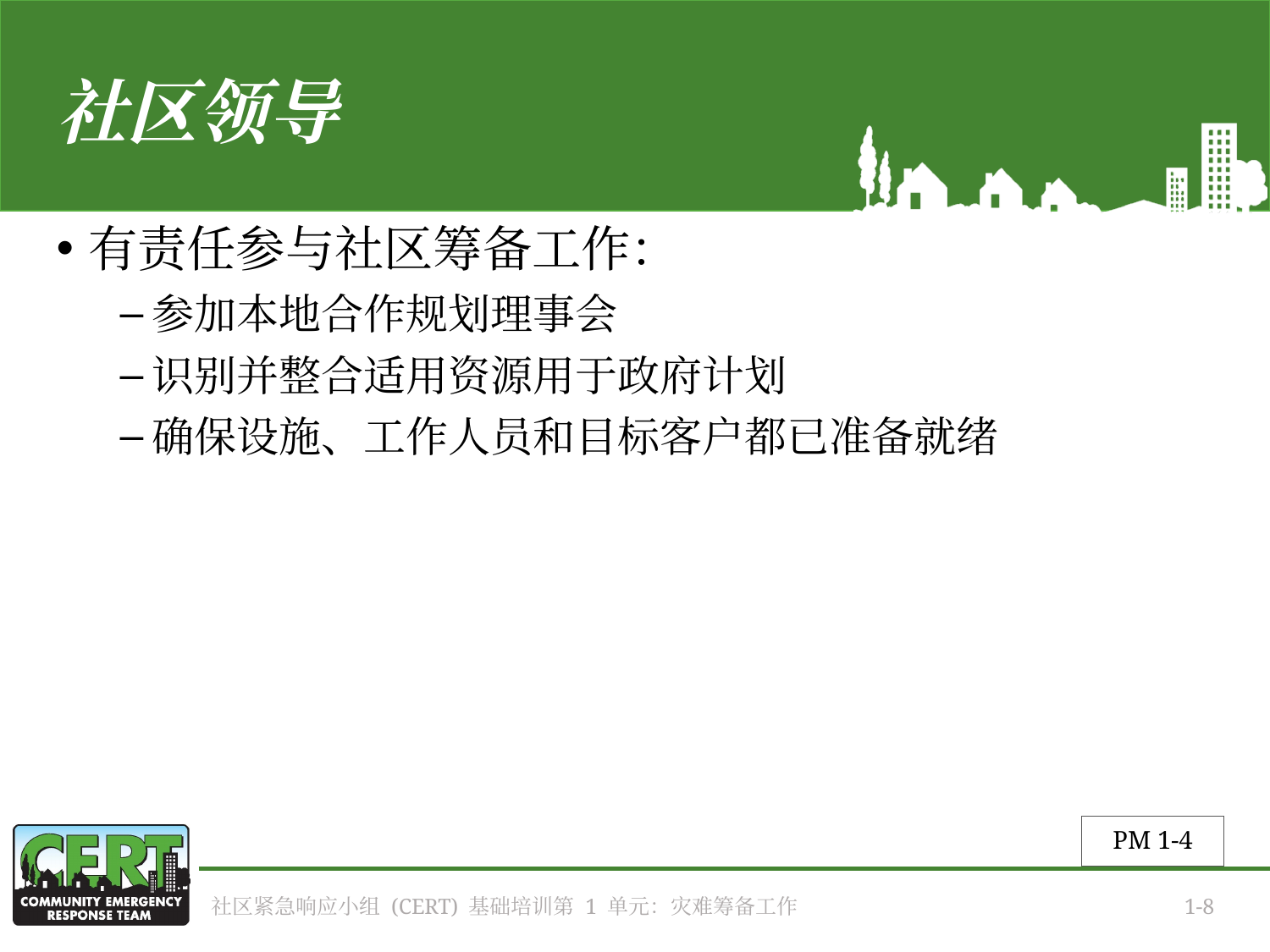

# 社区领导
有责任参与社区筹备工作：
参加本地合作规划理事会
识别并整合适用资源用于政府计划
确保设施、工作人员和目标客户都已准备就绪

PM 1-4
社区紧急响应小组 (CERT) 基础培训第 1 单元：灾难筹备工作
1-8